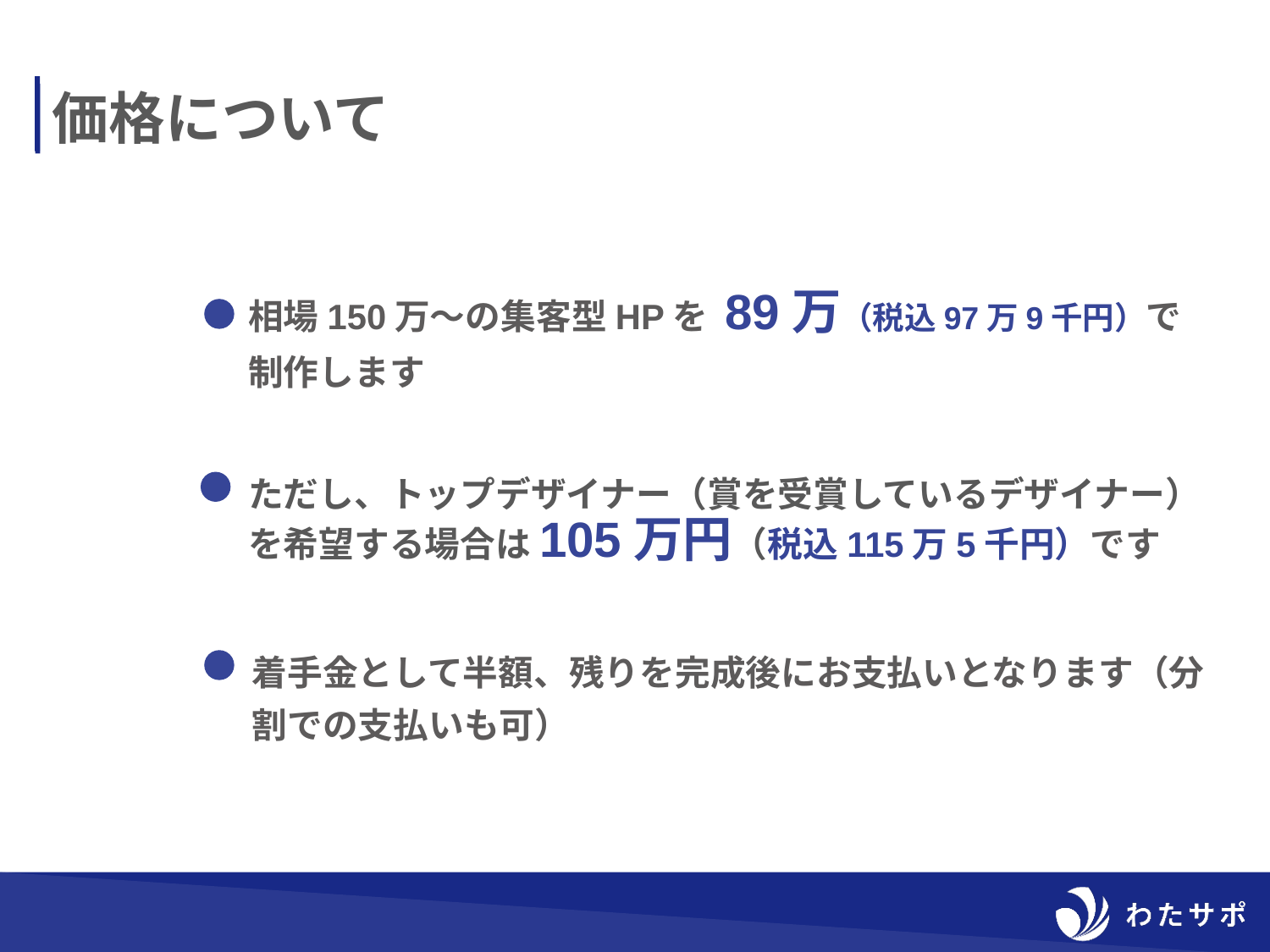

価格について

相場150万～の集客型HPを 89万（税込97万9千円）で制作します

ただし、トップデザイナー（賞を受賞しているデザイナー）を希望する場合は105万円（税込115万5千円）です

着手金として半額、残りを完成後にお支払いとなります（分割での支払いも可）